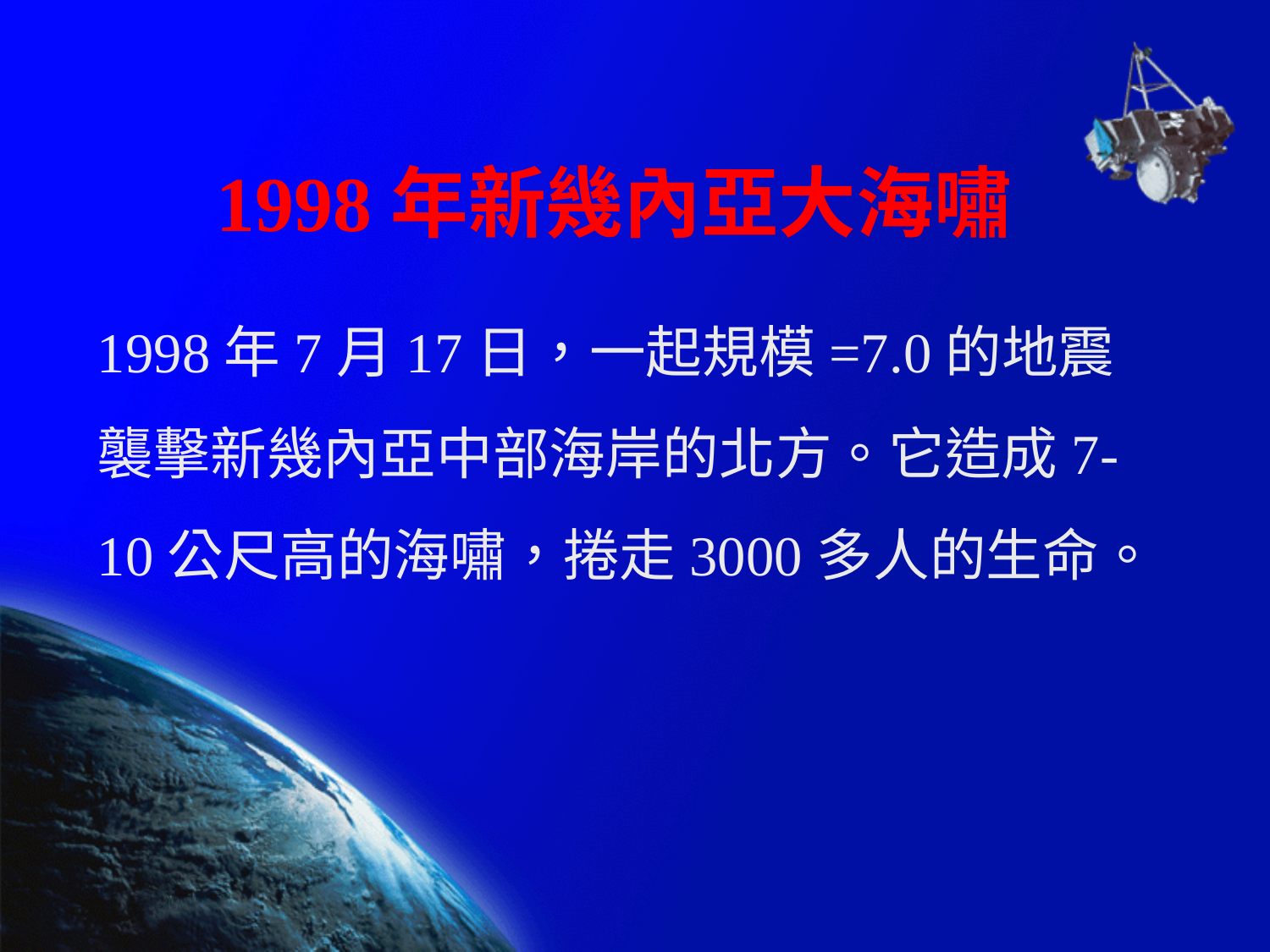

1998年新幾內亞大海嘯
1998年7月17日，一起規模=7.0的地震襲擊新幾內亞中部海岸的北方。它造成7-10公尺高的海嘯，捲走3000多人的生命。